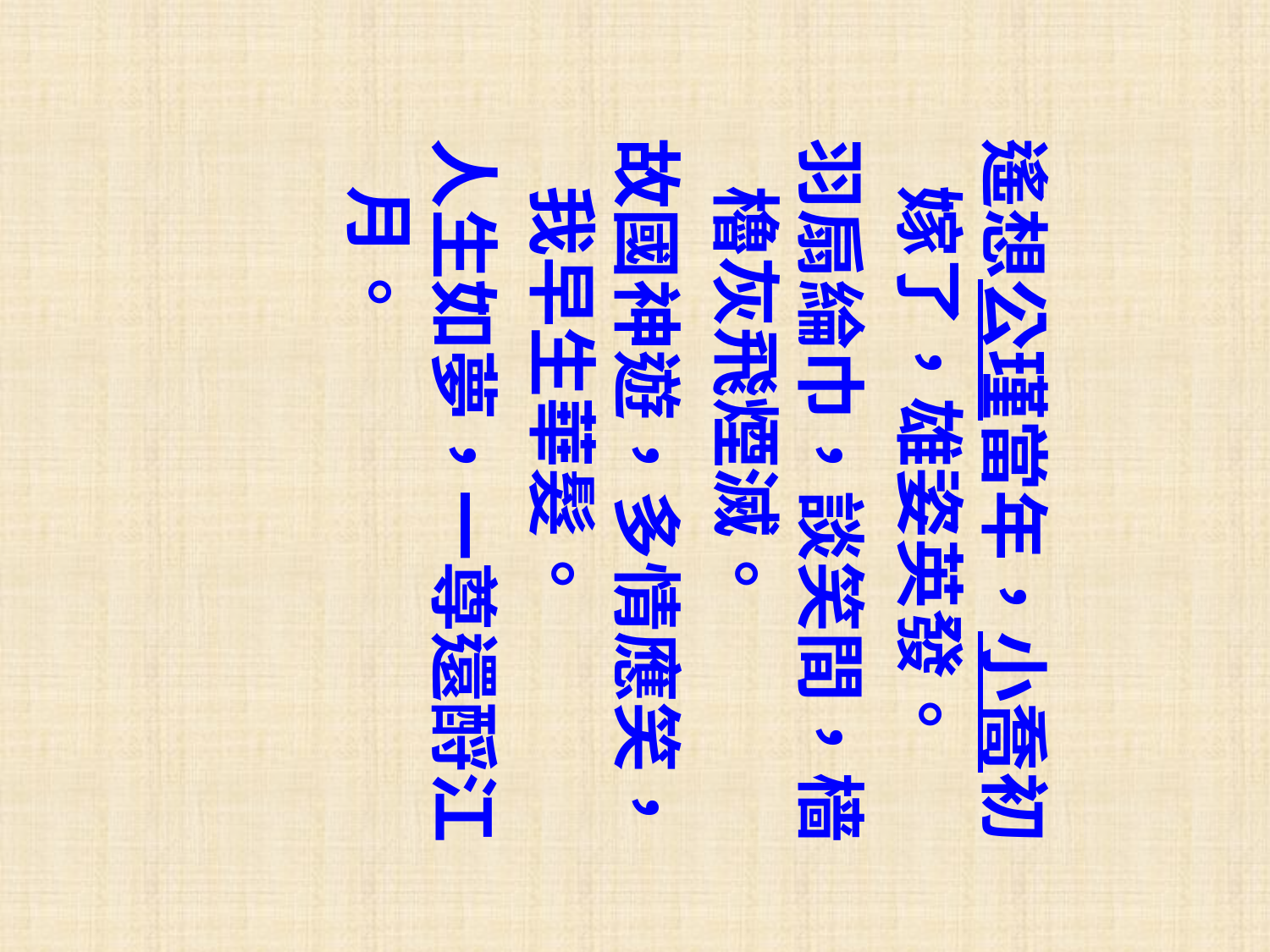

遙想公瑾當年，小喬初嫁了，雄姿英發。
羽扇綸巾，談笑間，樯櫓灰飛煙滅。
故國神遊，多情應笑，我早生華髮。
人生如夢，一尊還酹江月。